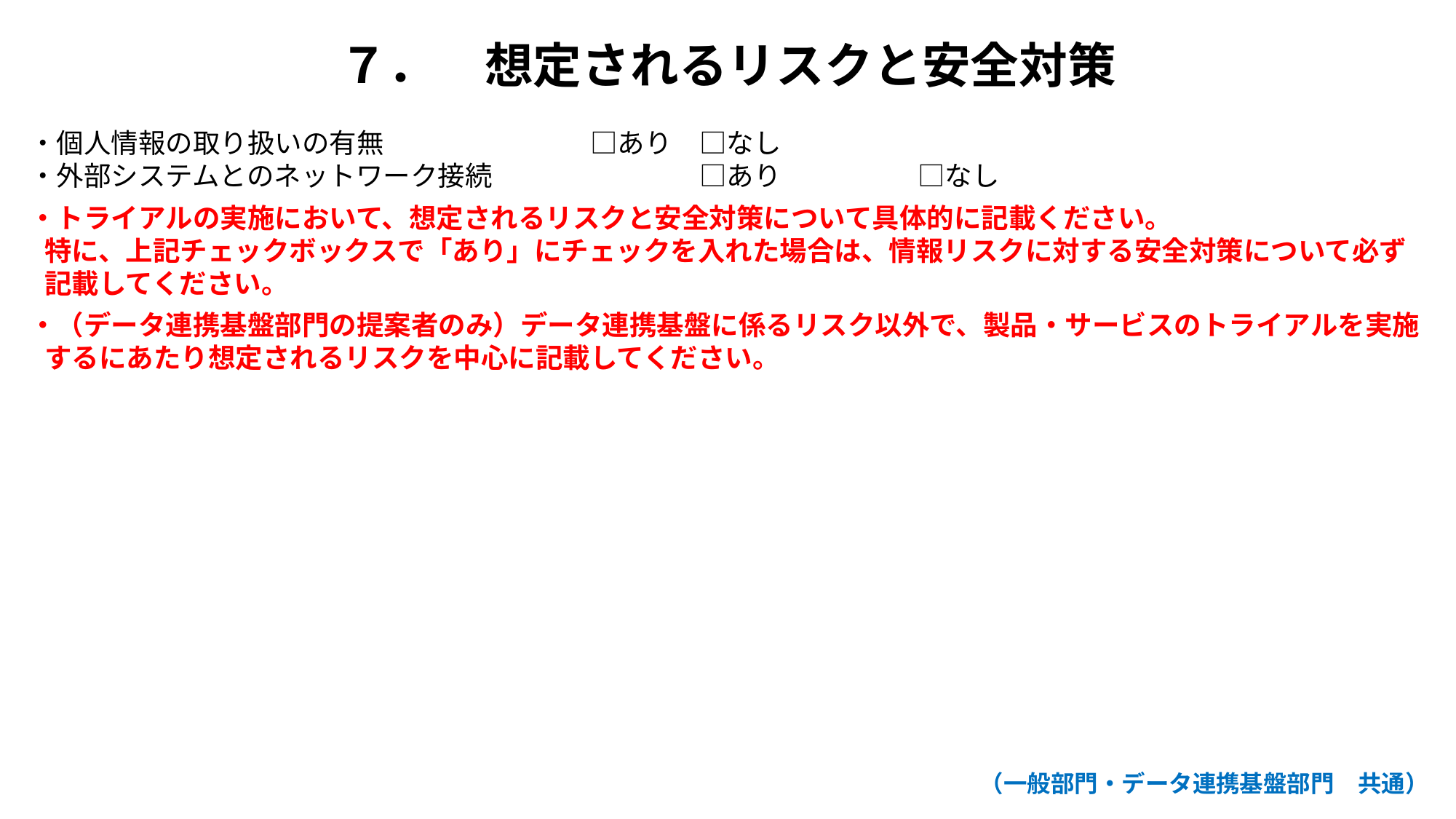

７．　想定されるリスクと安全対策
・個人情報の取り扱いの有無　		□あり	□なし
・外部システムとのネットワーク接続		□あり　	□なし
・トライアルの実施において、想定されるリスクと安全対策について具体的に記載ください。
特に、上記チェックボックスで「あり」にチェックを入れた場合は、情報リスクに対する安全対策について必ず記載してください。
・（データ連携基盤部門の提案者のみ）データ連携基盤に係るリスク以外で、製品・サービスのトライアルを実施するにあたり想定されるリスクを中心に記載してください。
（一般部門・データ連携基盤部門　共通）